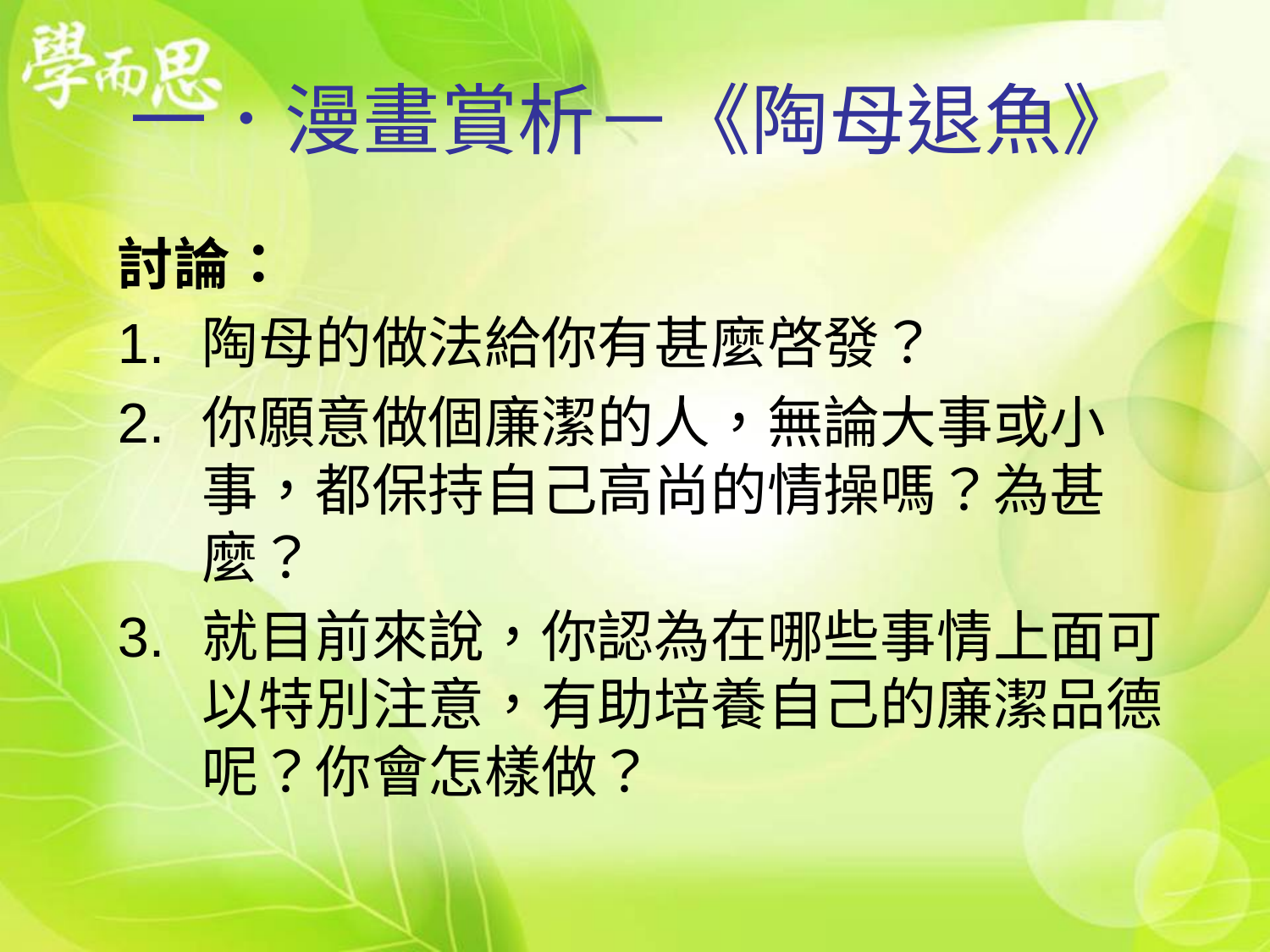

# 一．漫畫賞析－《陶母退魚》
討論：
陶母的做法給你有甚麼啓發？
你願意做個廉潔的人，無論大事或小事，都保持自己高尚的情操嗎？為甚麼？
就目前來說，你認為在哪些事情上面可以特別注意，有助培養自己的廉潔品德呢？你會怎樣做？